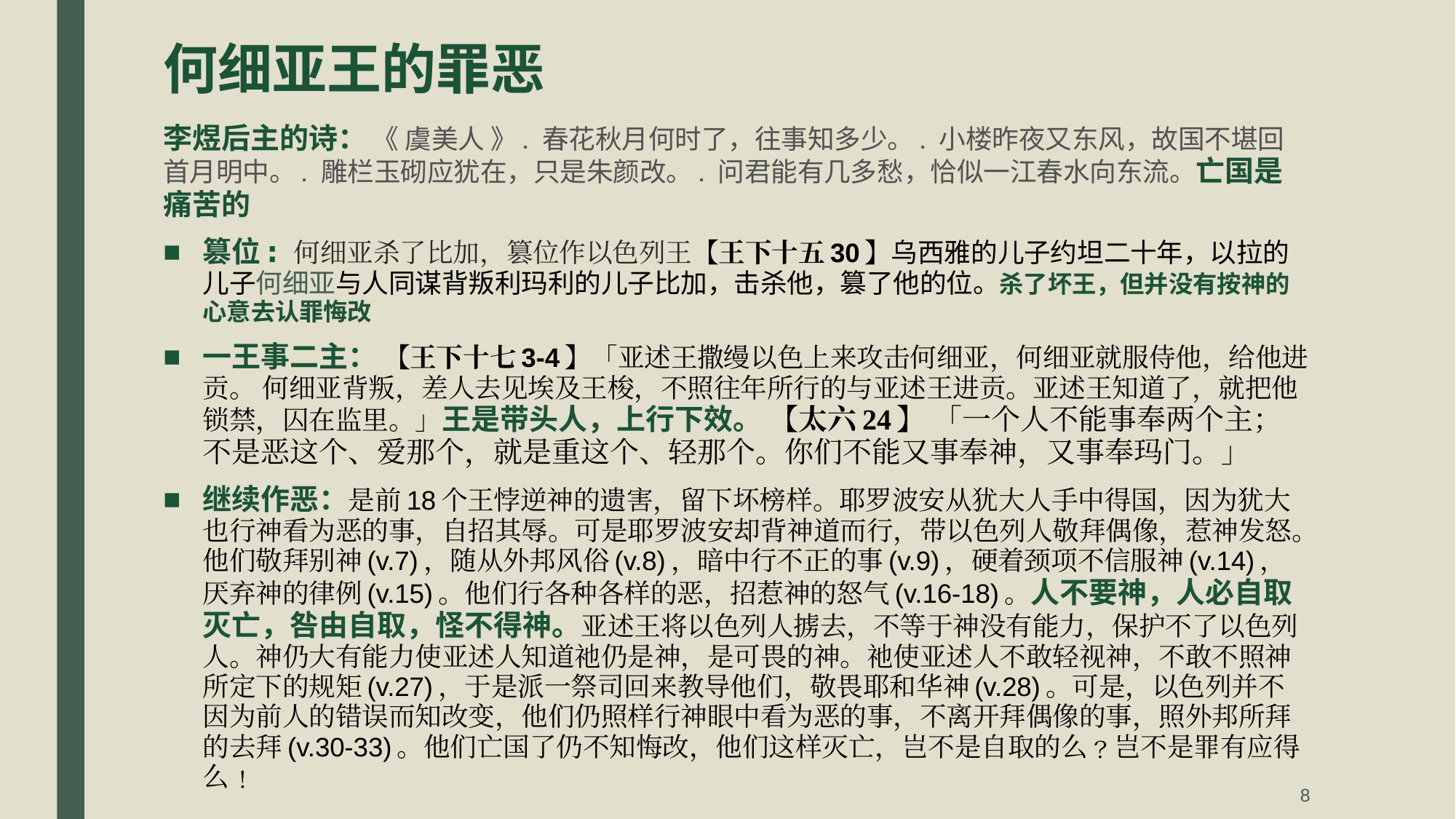

# 何细亚王的罪恶
李煜后主的诗： 《 虞美人 》. 春花秋月何时了，往事知多少。. 小楼昨夜又东风，故国不堪回首月明中。. 雕栏玉砌应犹在，只是朱颜改。. 问君能有几多愁，恰似一江春水向东流。亡国是痛苦的
篡位: 何细亚杀了比加，篡位作以色列王【王下十五30】乌西雅的儿子约坦二十年，以拉的儿子何细亚与人同谋背叛利玛利的儿子比加，击杀他，篡了他的位。杀了坏王，但并没有按神的心意去认罪悔改
一王事二主： 【王下十七3-4】「亚述王撒缦以色上来攻击何细亚，何细亚就服侍他，给他进贡。 何细亚背叛，差人去见埃及王梭，不照往年所行的与亚述王进贡。亚述王知道了，就把他锁禁，囚在监里。」王是带头人，上行下效。 【太六24】 「一个人不能事奉两个主；不是恶这个、爱那个，就是重这个、轻那个。你们不能又事奉神，又事奉玛门。」
继续作恶：是前18个王悖逆神的遗害，留下坏榜样。耶罗波安从犹大人手中得国，因为犹大也行神看为恶的事，自招其辱。可是耶罗波安却背神道而行，带以色列人敬拜偶像，惹神发怒。他们敬拜别神(v.7)，随从外邦风俗(v.8)，暗中行不正的事(v.9)，硬着颈项不信服神(v.14)，厌弃神的律例(v.15)。他们行各种各样的恶，招惹神的怒气(v.16-18)。人不要神，人必自取灭亡，咎由自取，怪不得神。亚述王将以色列人掳去，不等于神没有能力，保护不了以色列人。神仍大有能力使亚述人知道祂仍是神，是可畏的神。祂使亚述人不敢轻视神，不敢不照神所定下的规矩(v.27)，于是派一祭司回来教导他们，敬畏耶和华神(v.28)。可是，以色列并不因为前人的错误而知改变，他们仍照样行神眼中看为恶的事，不离开拜偶像的事，照外邦所拜的去拜(v.30-33)。他们亡国了仍不知悔改，他们这样灭亡，岂不是自取的么﹖岂不是罪有应得么﹗

8